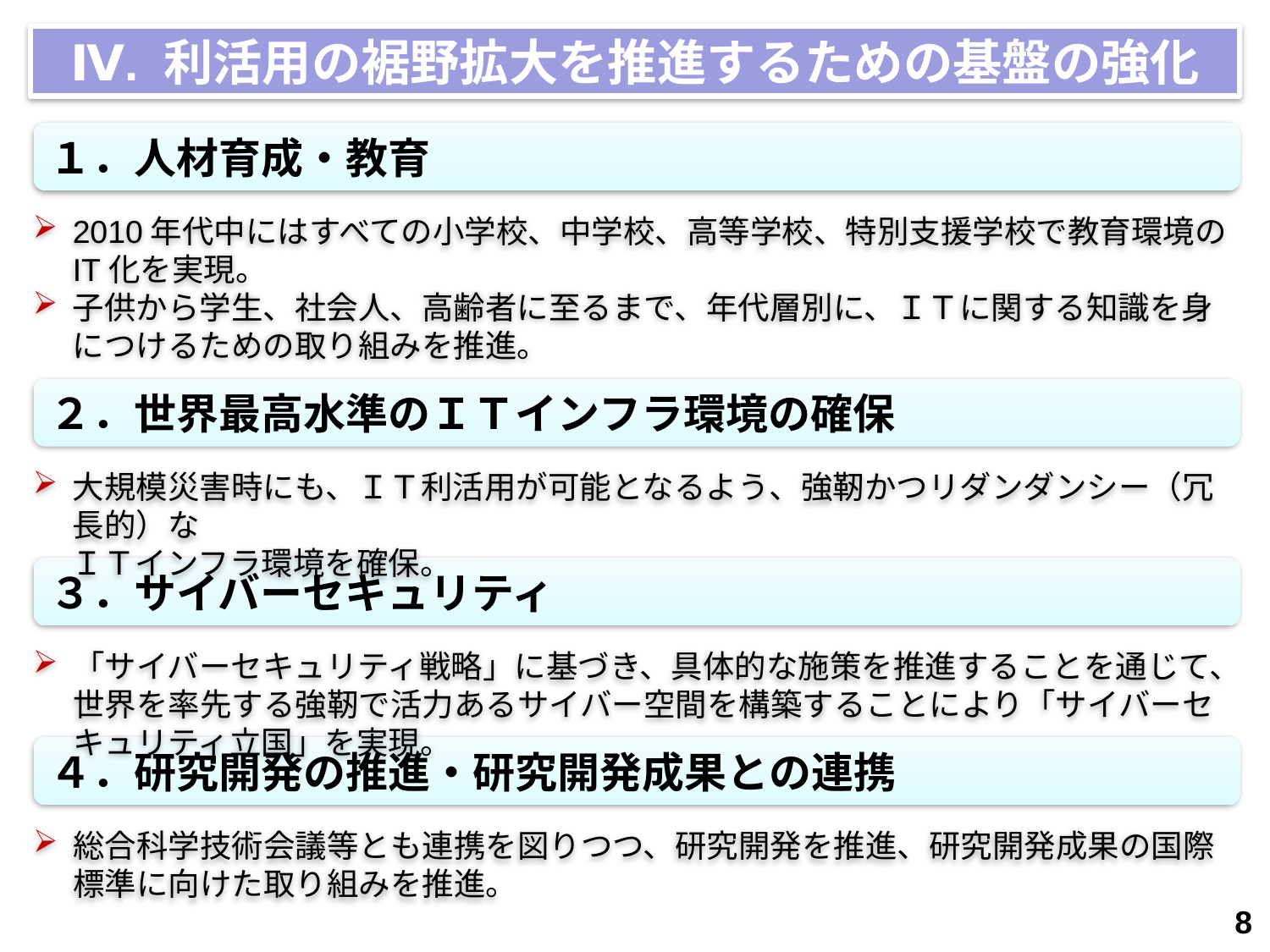

Ⅳ. 利活用の裾野拡大を推進するための基盤の強化
１．人材育成・教育
2010年代中にはすべての小学校、中学校、高等学校、特別支援学校で教育環境のIT化を実現。
子供から学生、社会人、高齢者に至るまで、年代層別に、ＩＴに関する知識を身につけるための取り組みを推進。

２．世界最高水準のＩＴインフラ環境の確保
大規模災害時にも、ＩＴ利活用が可能となるよう、強靭かつリダンダンシー（冗長的）な
　 ＩＴインフラ環境を確保。
３．サイバーセキュリティ
「サイバーセキュリティ戦略」に基づき、具体的な施策を推進することを通じて、世界を率先する強靭で活力あるサイバー空間を構築することにより「サイバーセキュリティ立国」を実現。
４．研究開発の推進・研究開発成果との連携
総合科学技術会議等とも連携を図りつつ、研究開発を推進、研究開発成果の国際標準に向けた取り組みを推進。
8